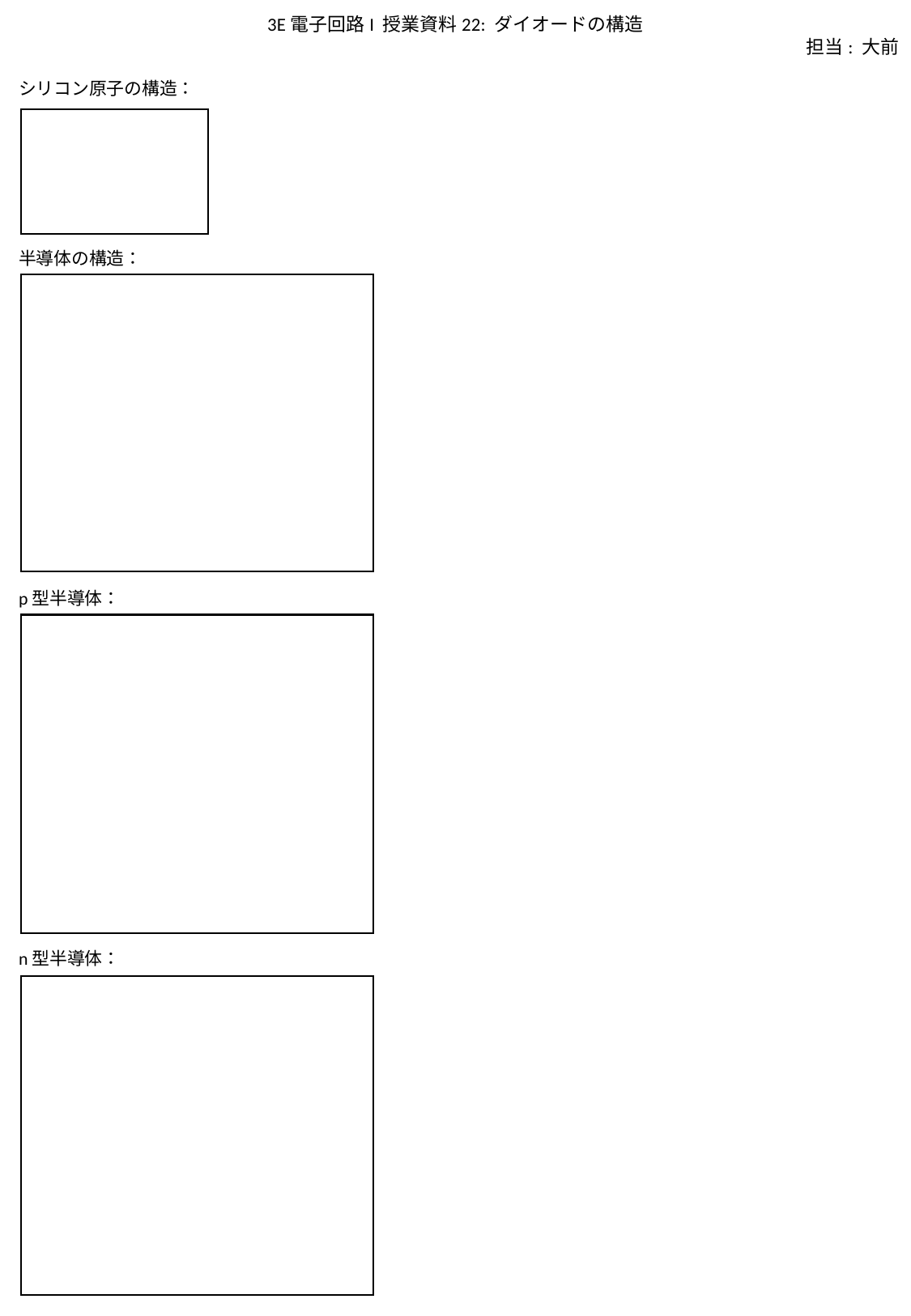

3E電子回路I 授業資料22: ダイオードの構造
担当: 大前
シリコン原子の構造：

半導体の構造：

p型半導体：

n型半導体：